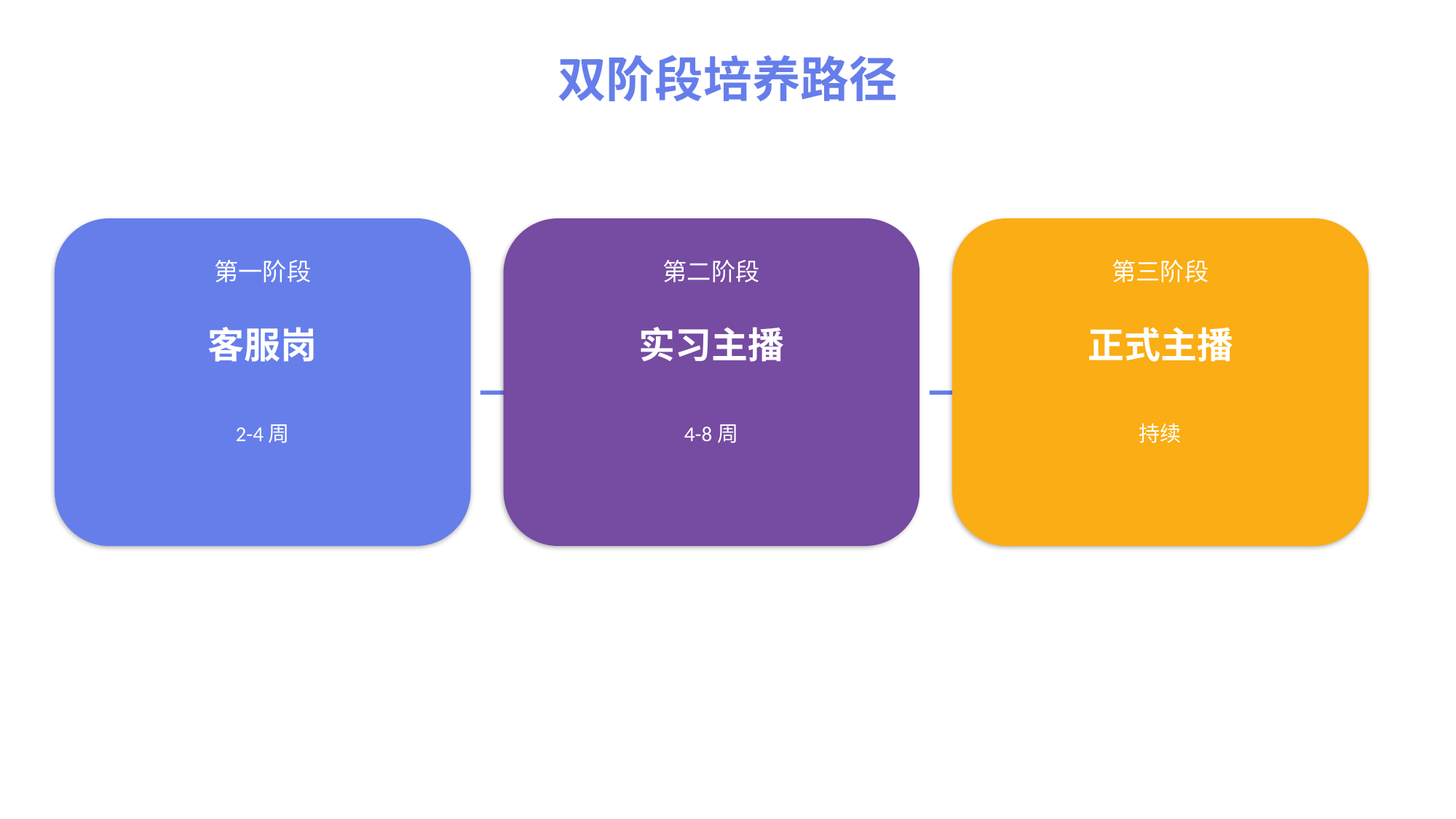

双阶段培养路径

第一阶段
第二阶段
第三阶段
客服岗
实习主播
正式主播
→
→
2-4周
4-8周
持续